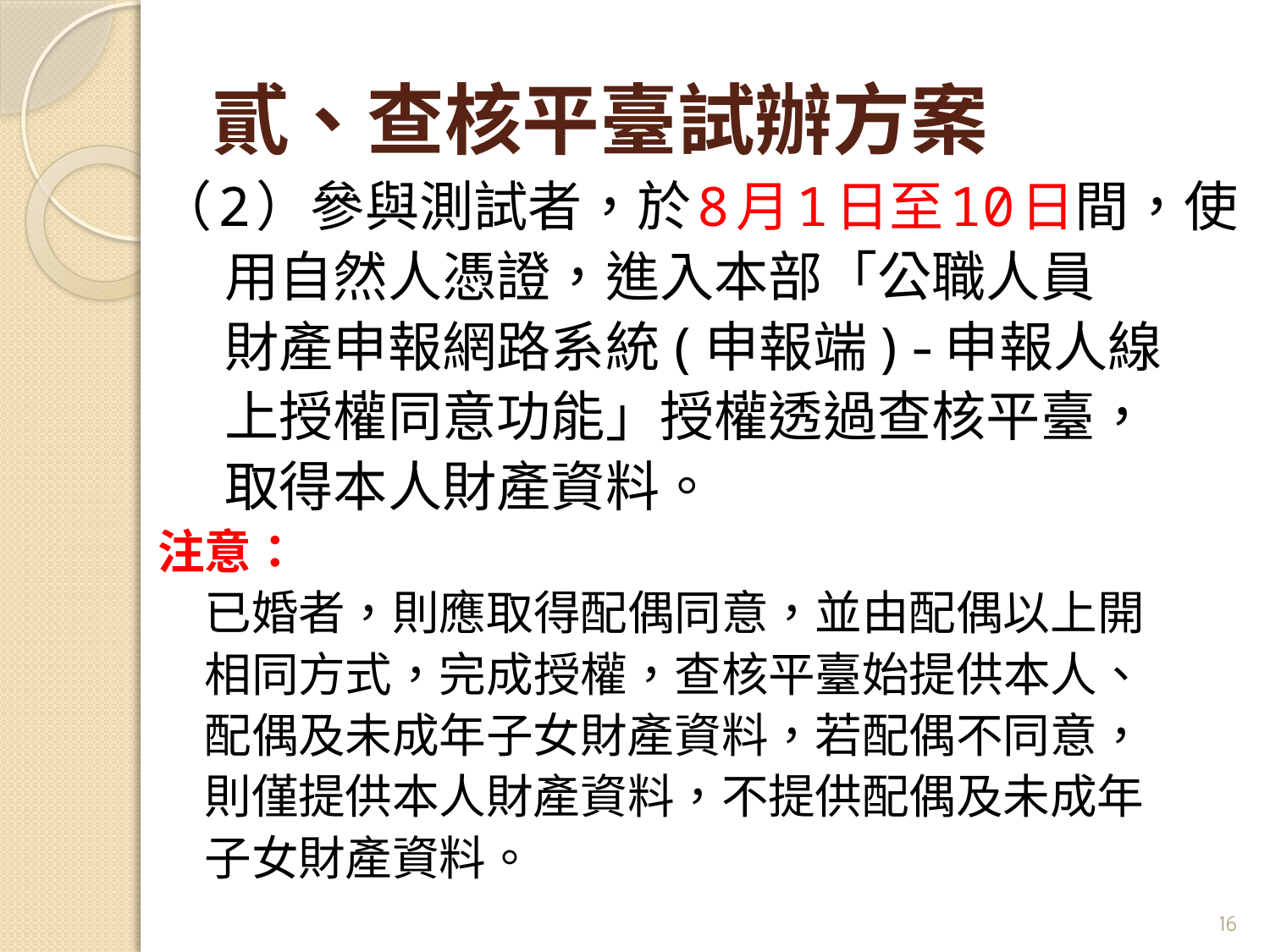

# 貳、查核平臺試辦方案
（2）參與測試者，於8月1日至10日間，使
     用自然人憑證，進入本部「公職人員
     財產申報網路系統(申報端)-申報人線
     上授權同意功能」授權透過查核平臺，
     取得本人財產資料。
注意：
　已婚者，則應取得配偶同意，並由配偶以上開
　相同方式，完成授權，查核平臺始提供本人、
　配偶及未成年子女財產資料，若配偶不同意，
　則僅提供本人財產資料，不提供配偶及未成年
　子女財產資料。

16